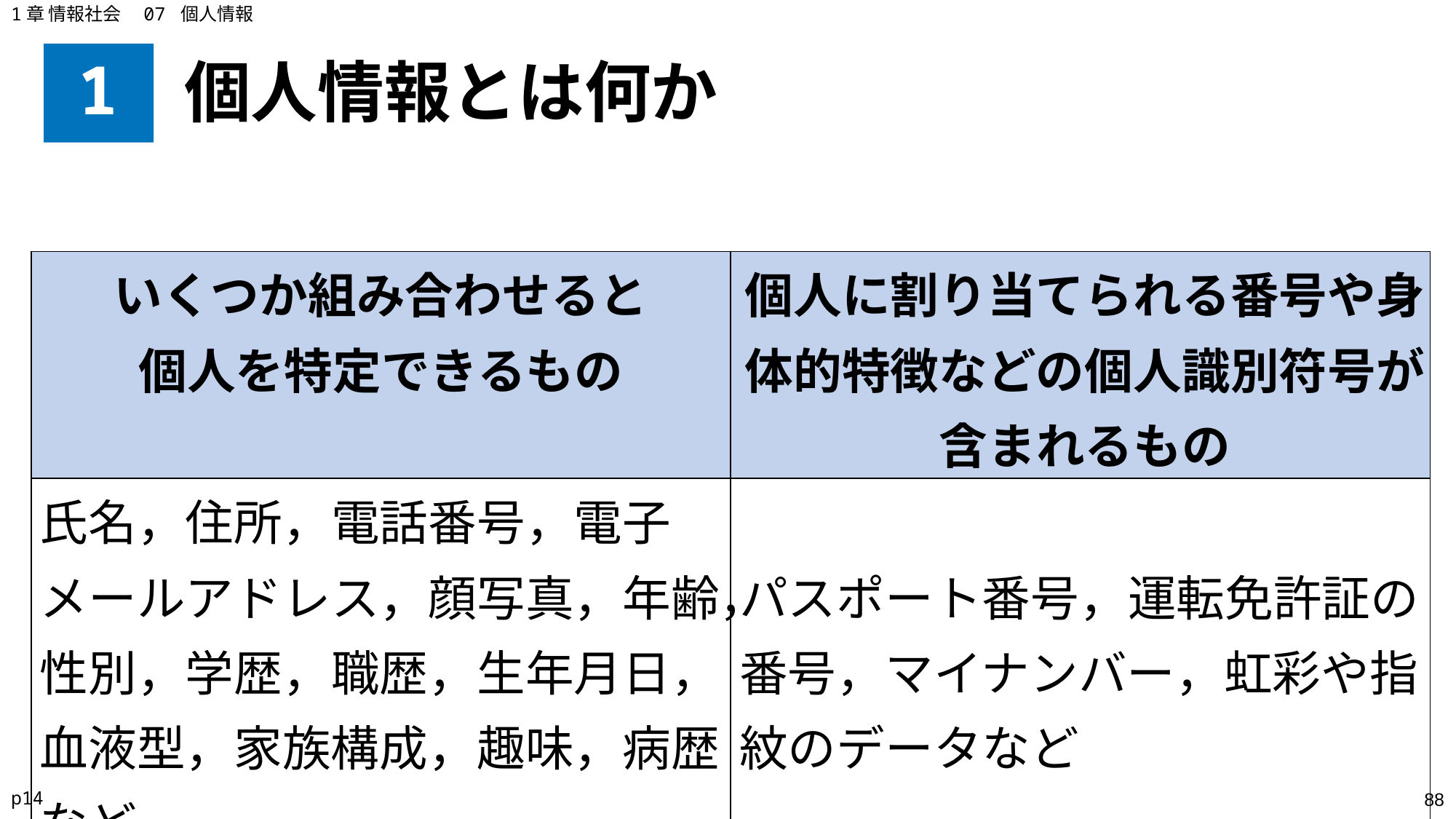

1章 情報社会　07 個人情報
# 1
個人情報とは何か

| いくつか組み合わせると 個人を特定できるもの | 個人に割り当てられる番号や身体的特徴などの個人識別符号が含まれるもの |
| --- | --- |
| 氏名，住所，電話番号，電子メールアドレス，顔写真，年齢，性別，学歴，職歴，生年月日，血液型，家族構成，趣味，病歴など | パスポート番号，運転免許証の番号，マイナンバー，虹彩や指紋のデータなど |
p14
88